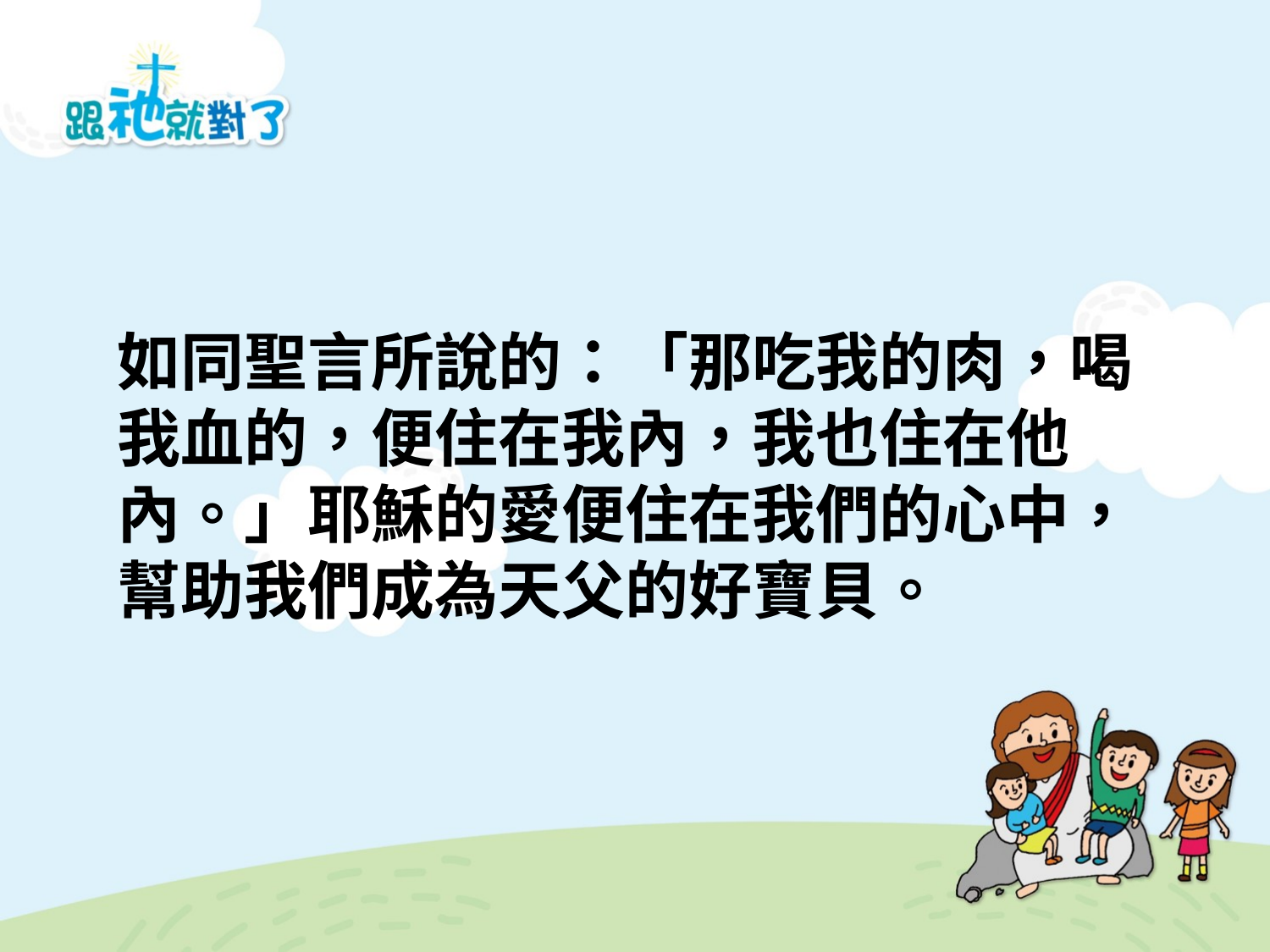

如同聖言所說的：「那吃我的肉，喝我血的，便住在我內，我也住在他內。」耶穌的愛便住在我們的心中，幫助我們成為天父的好寶貝。